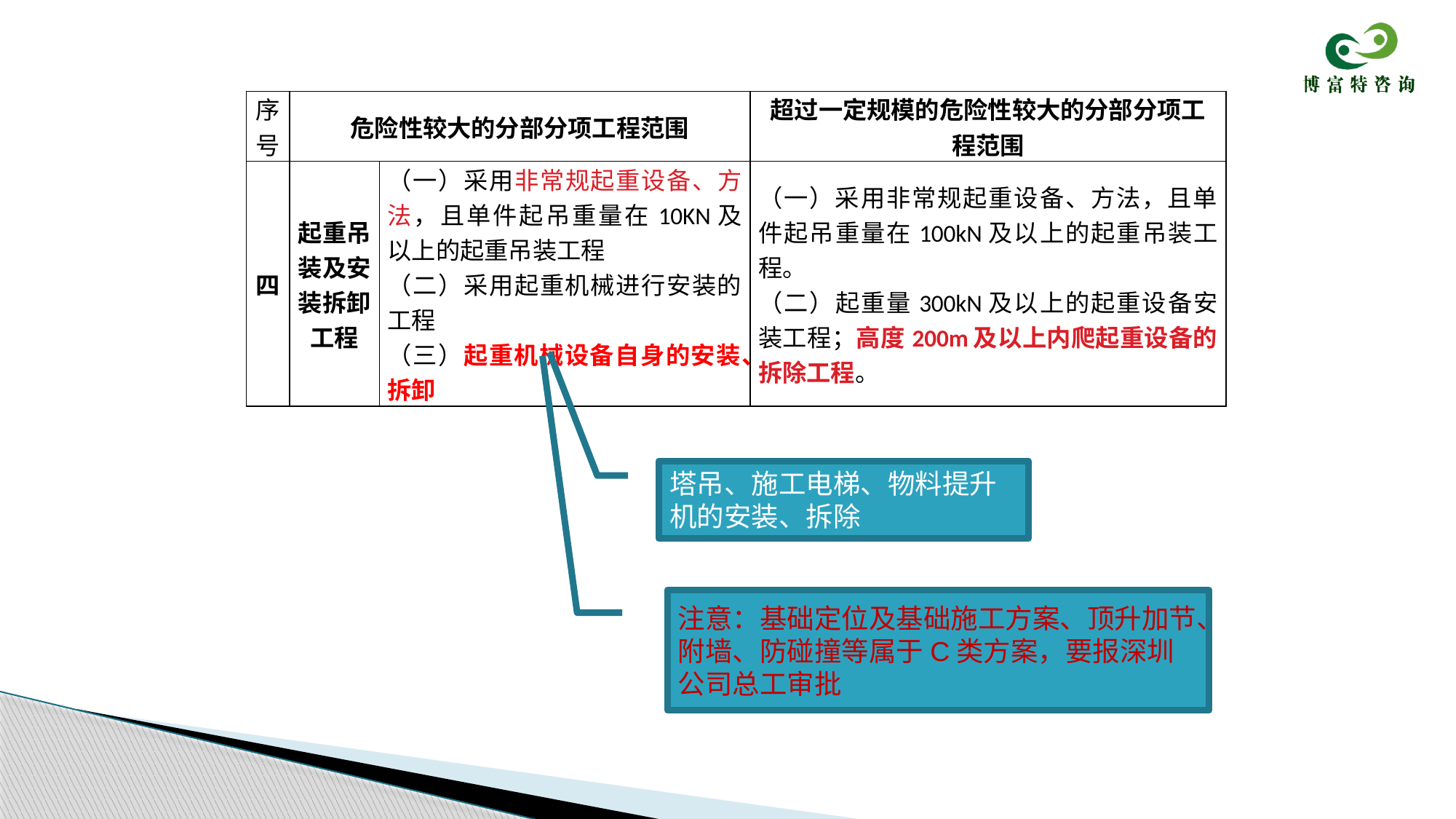

| 序号 | 危险性较大的分部分项工程范围 |  | 超过一定规模的危险性较大的分部分项工程范围 |
| --- | --- | --- | --- |
| 四 | 起重吊装及安装拆卸工程 | （一）采用非常规起重设备、方法，且单件起吊重量在10KN及以上的起重吊装工程 （二）采用起重机械进行安装的工程 （三）起重机械设备自身的安装、拆卸 | （一）采用非常规起重设备、方法，且单件起吊重量在100kN及以上的起重吊装工程。 （二）起重量300kN及以上的起重设备安装工程；高度200m及以上内爬起重设备的拆除工程。 |
塔吊、施工电梯、物料提升机的安装、拆除
注意：基础定位及基础施工方案、顶升加节、附墙、防碰撞等属于C类方案，要报深圳公司总工审批